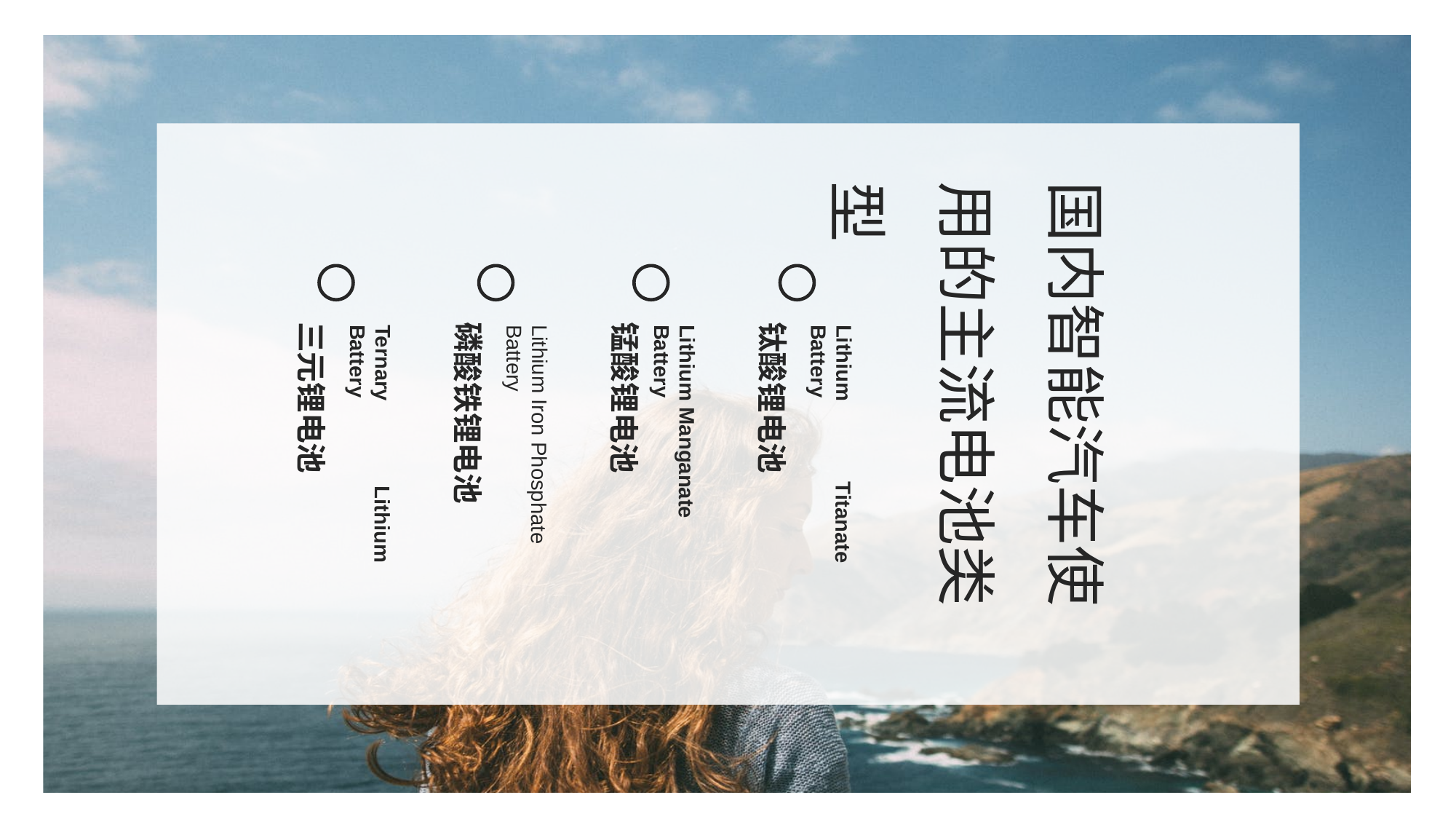

国内智能汽车使用的主流电池类型

Ternary Lithium Battery
三元锂电池

Lithium Iron Phosphate Battery
磷酸铁锂电池

Lithium Manganate Battery
锰酸锂电池

Lithium Titanate Battery
钛酸锂电池